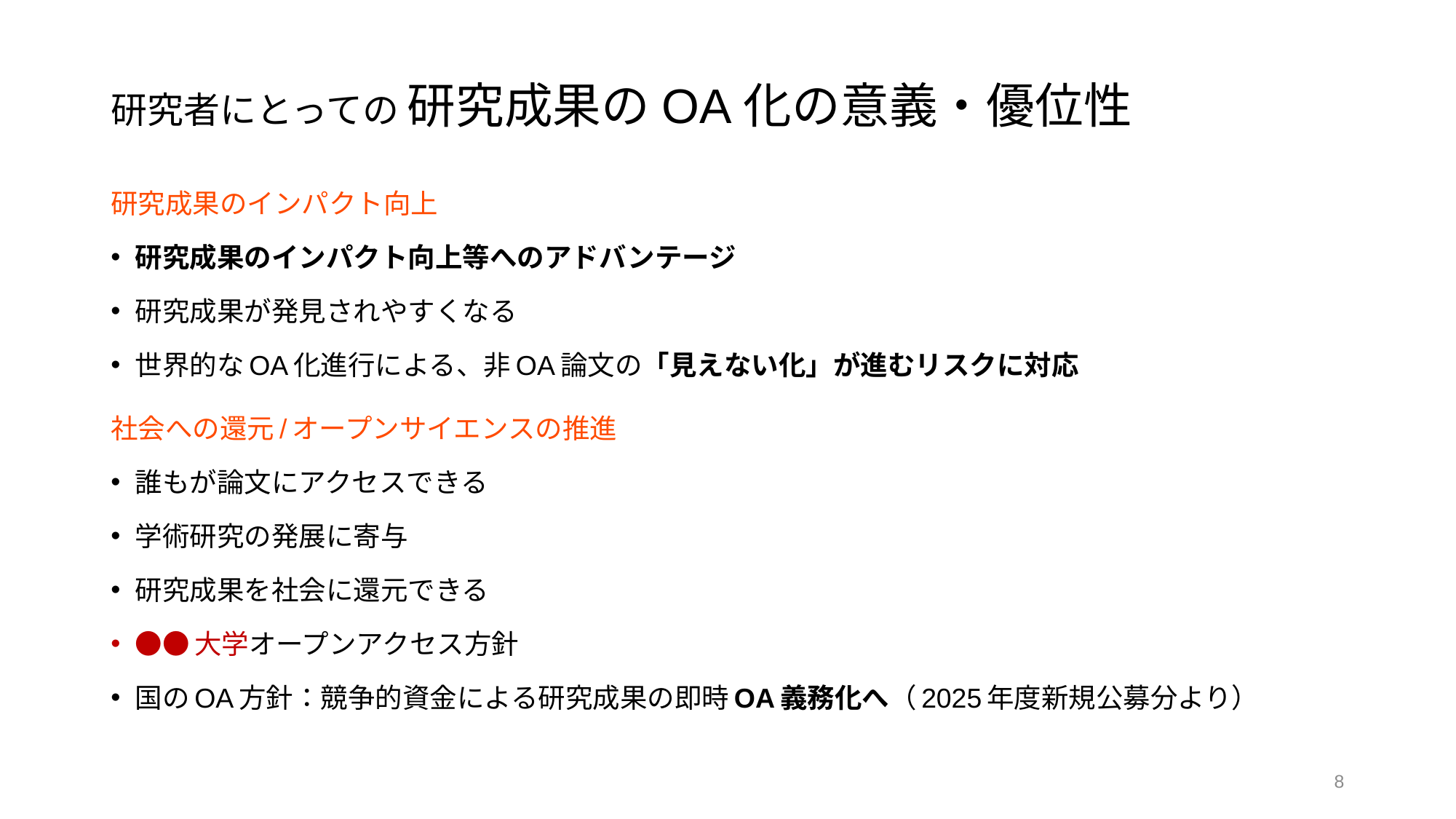

# 研究者にとっての 研究成果のOA化の意義・優位性
研究成果のインパクト向上
研究成果のインパクト向上等へのアドバンテージ
研究成果が発見されやすくなる
世界的なOA化進行による、非OA論文の「見えない化」が進むリスクに対応
社会への還元/オープンサイエンスの推進
誰もが論文にアクセスできる
学術研究の発展に寄与
研究成果を社会に還元できる
●●大学オープンアクセス方針
国のOA方針：競争的資金による研究成果の即時OA義務化へ（2025年度新規公募分より）
8